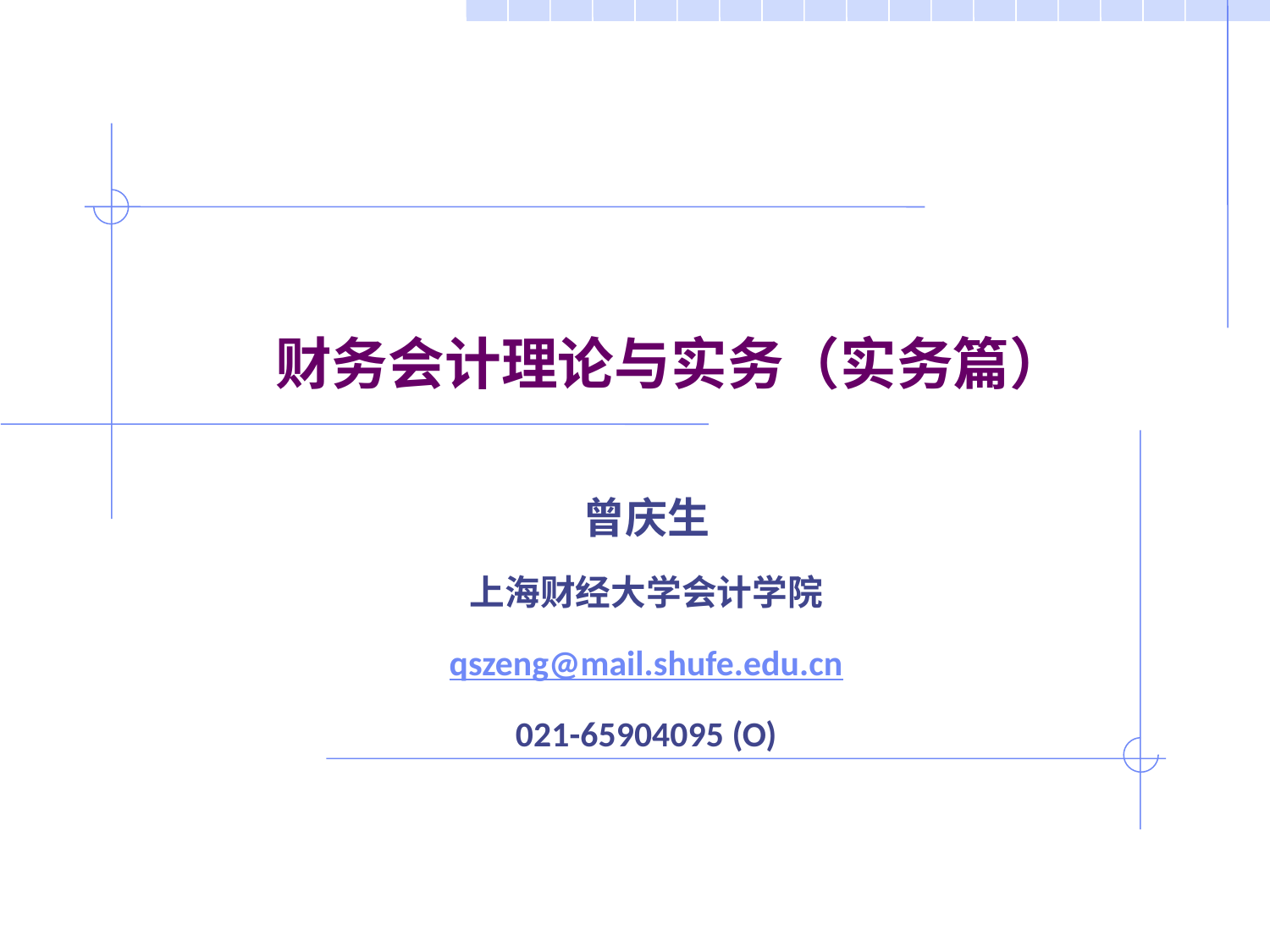

# 财务会计理论与实务（实务篇）
曾庆生
上海财经大学会计学院
qszeng@mail.shufe.edu.cn
021-65904095 (O)